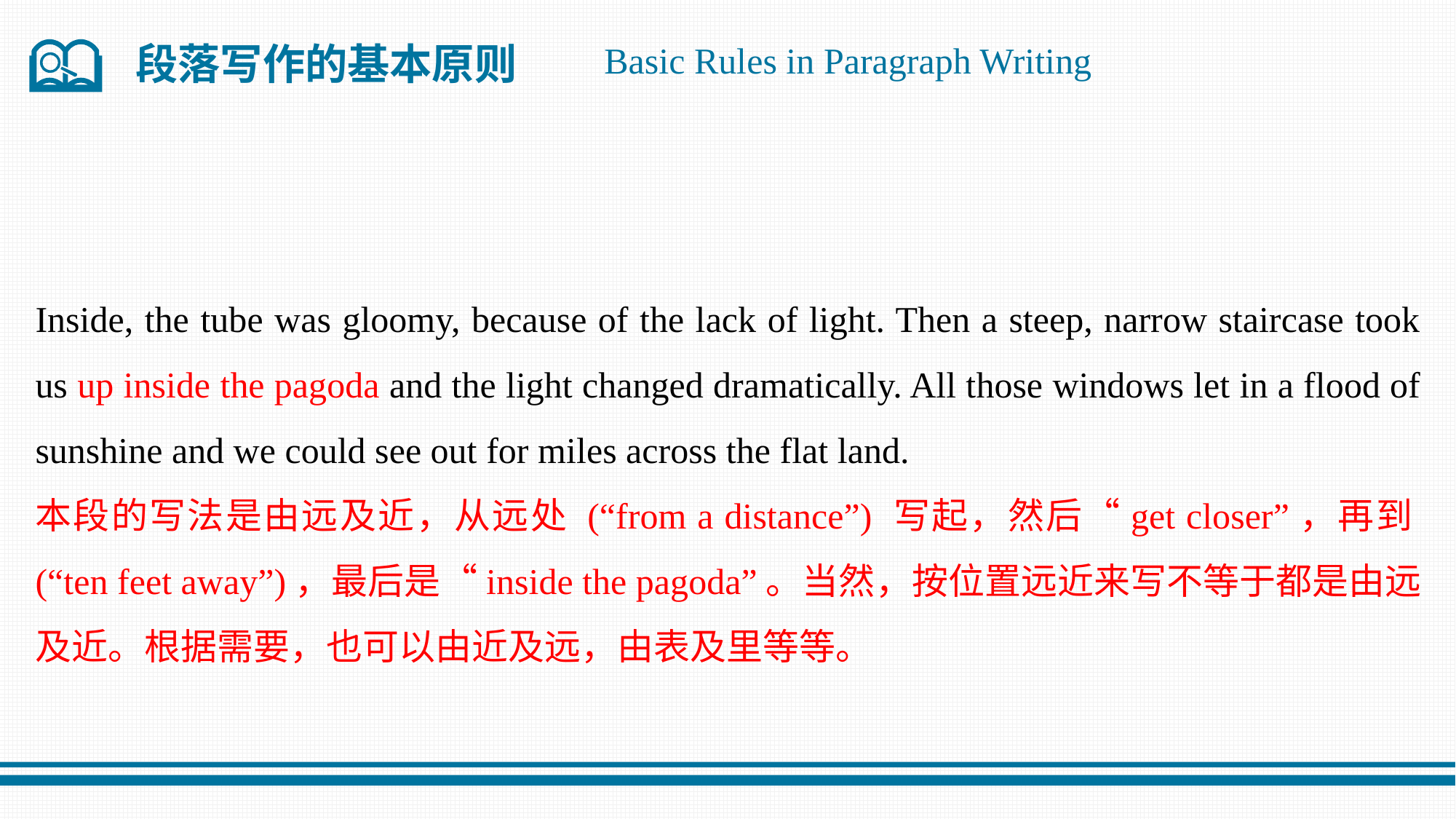

段落写作的基本原则
Basic Rules in Paragraph Writing

Inside, the tube was gloomy, because of the lack of light. Then a steep, narrow staircase took us up inside the pagoda and the light changed dramatically. All those windows let in a flood of sunshine and we could see out for miles across the flat land.
本段的写法是由远及近，从远处 (“from a distance”) 写起，然后“get closer”，再到(“ten feet away”)，最后是“inside the pagoda”。当然，按位置远近来写不等于都是由远及近。根据需要，也可以由近及远，由表及里等等。